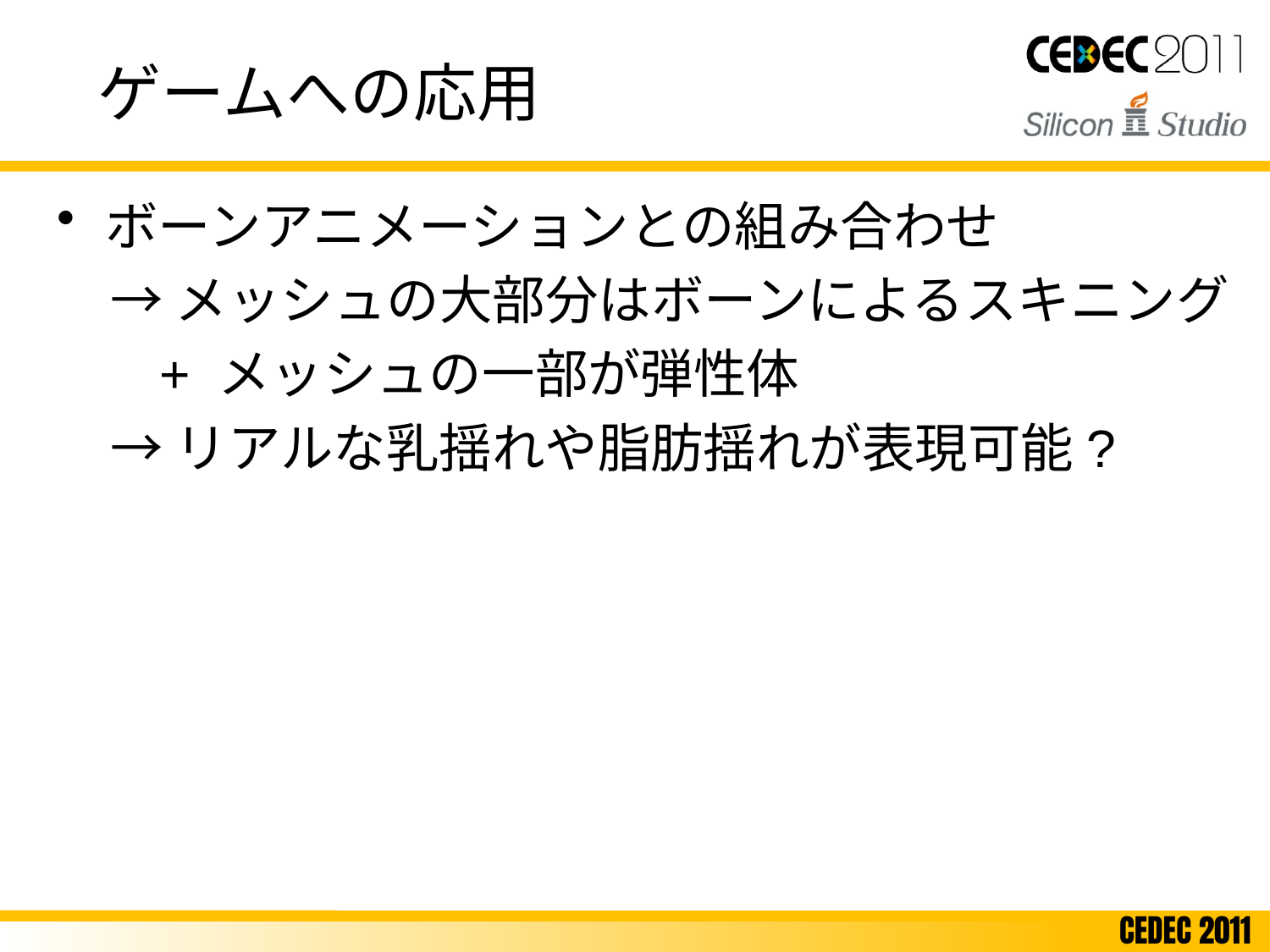

# ゲームへの応用
ボーンアニメーションとの組み合わせ
　→ メッシュの大部分はボーンによるスキニング
       + メッシュの一部が弾性体
　→ リアルな乳揺れや脂肪揺れが表現可能?